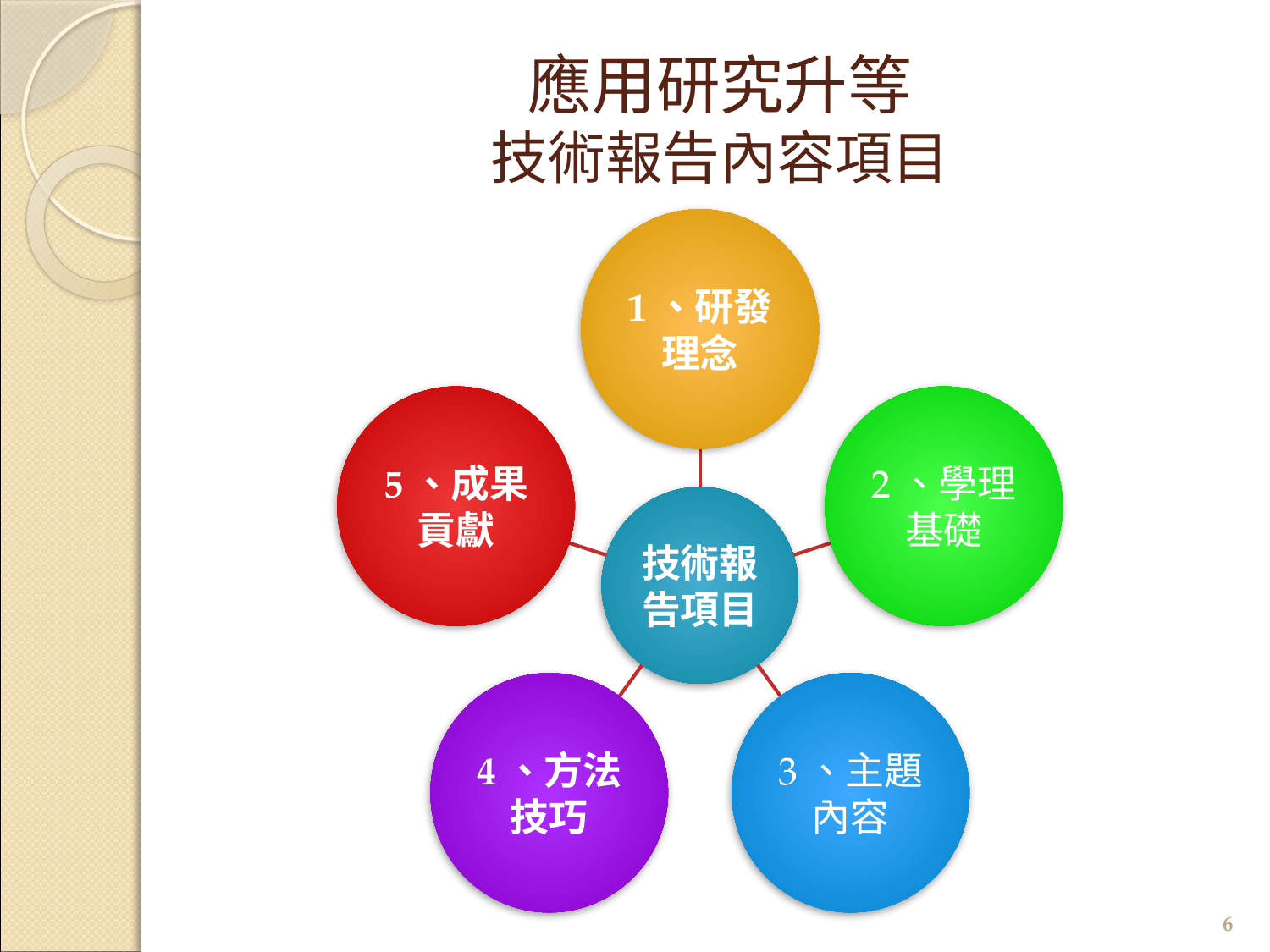

# 應用研究升等 技術報告內容項目
技術報告項目

1、研發理念

2、學理基礎

3、主題內容

4、方法技巧

5、成果貢獻
6